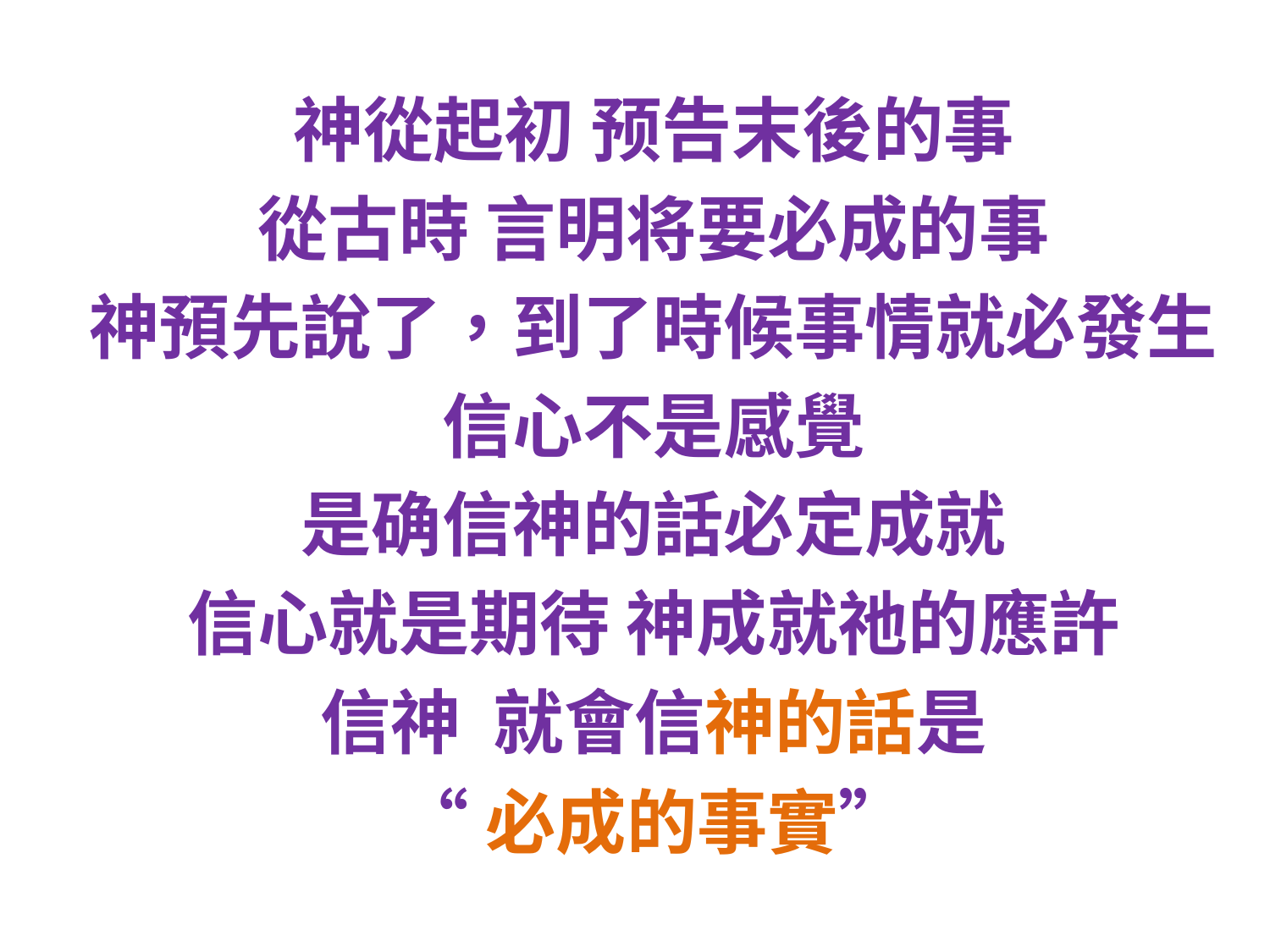

#
神從起初 预告末後的事
從古時 言明将要必成的事
神預先說了，到了時候事情就必發生
信心不是感覺
是确信神的話必定成就
信心就是期待 神成就祂的應許
信神  就會信神的話是
“必成的事實”